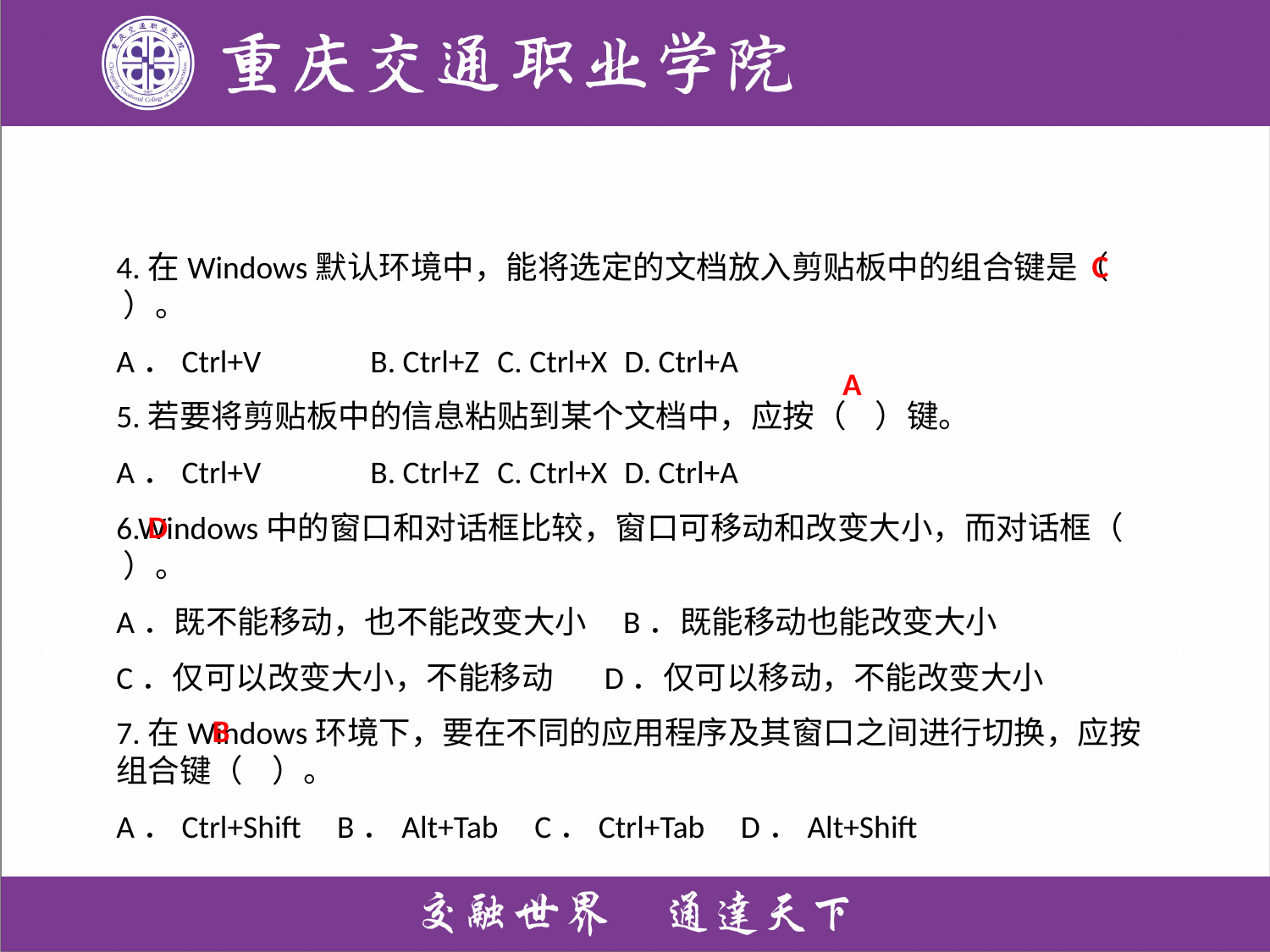

4.在Windows默认环境中，能将选定的文档放入剪贴板中的组合键是（    ）。
A．Ctrl+V	B. Ctrl+Z	C. Ctrl+X	D. Ctrl+A
5.若要将剪贴板中的信息粘贴到某个文档中，应按（    ）键。
A．Ctrl+V	B. Ctrl+Z	C. Ctrl+X	D. Ctrl+A
6.Windows中的窗口和对话框比较，窗口可移动和改变大小，而对话框（    ）。
A．既不能移动，也不能改变大小    B．既能移动也能改变大小
C．仅可以改变大小，不能移动      D．仅可以移动，不能改变大小
7.在Windows环境下，要在不同的应用程序及其窗口之间进行切换，应按组合键（    ）。
A．Ctrl+Shift     B．Alt+Tab     C．Ctrl+Tab     D．Alt+Shift
C
A
D
B